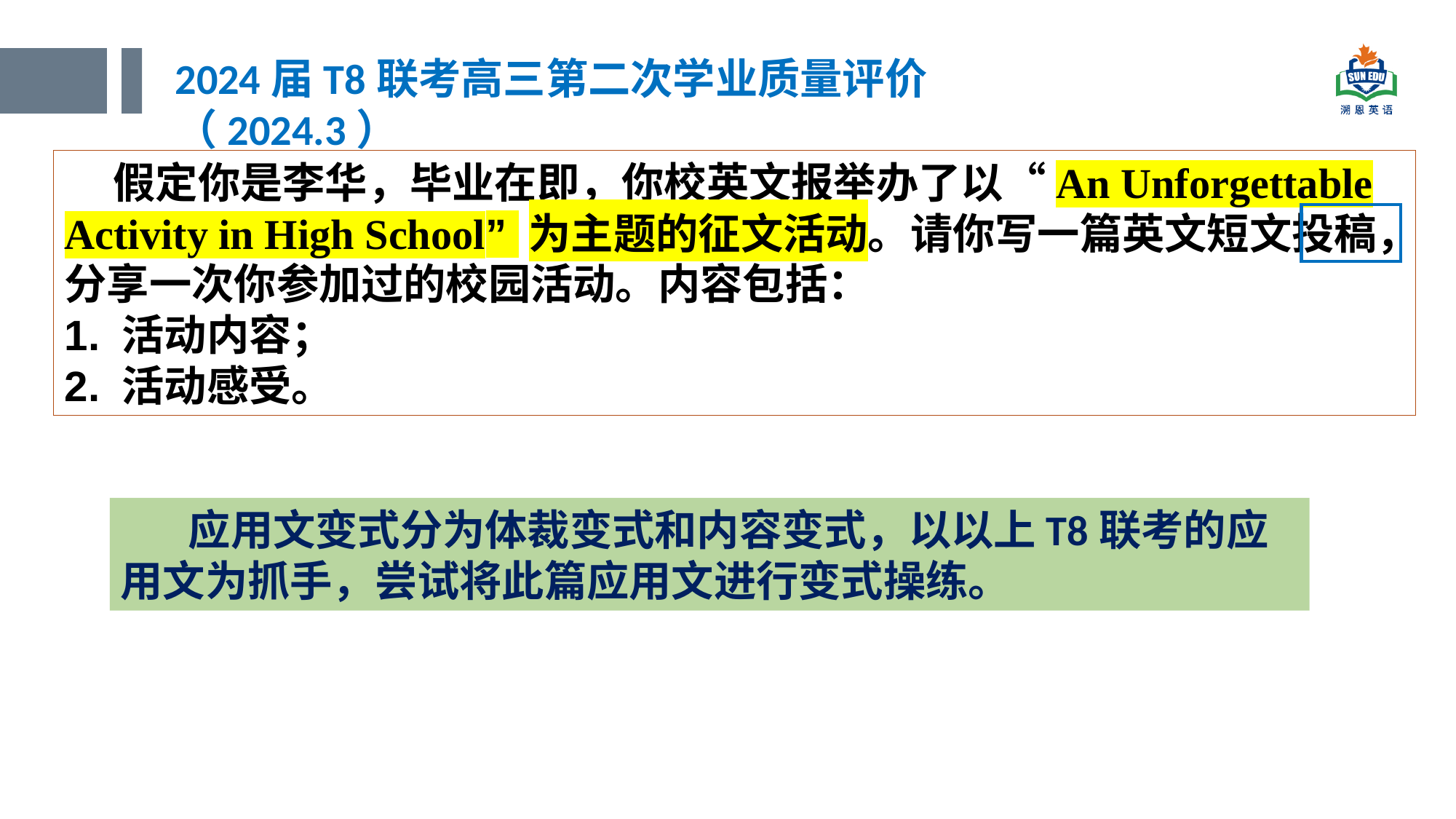

2024届T8联考高三第二次学业质量评价（2024.3）

    假定你是李华，毕业在即，你校英文报举办了以“An Unforgettable Activity in High School” 为主题的征文活动。请你写一篇英文短文投稿，分享一次你参加过的校园活动。内容包括：
1. 活动内容；
2. 活动感受。

添加标题
      应用文变式分为体裁变式和内容变式，以以上T8联考的应用文为抓手，尝试将此篇应用文进行变式操练。
8